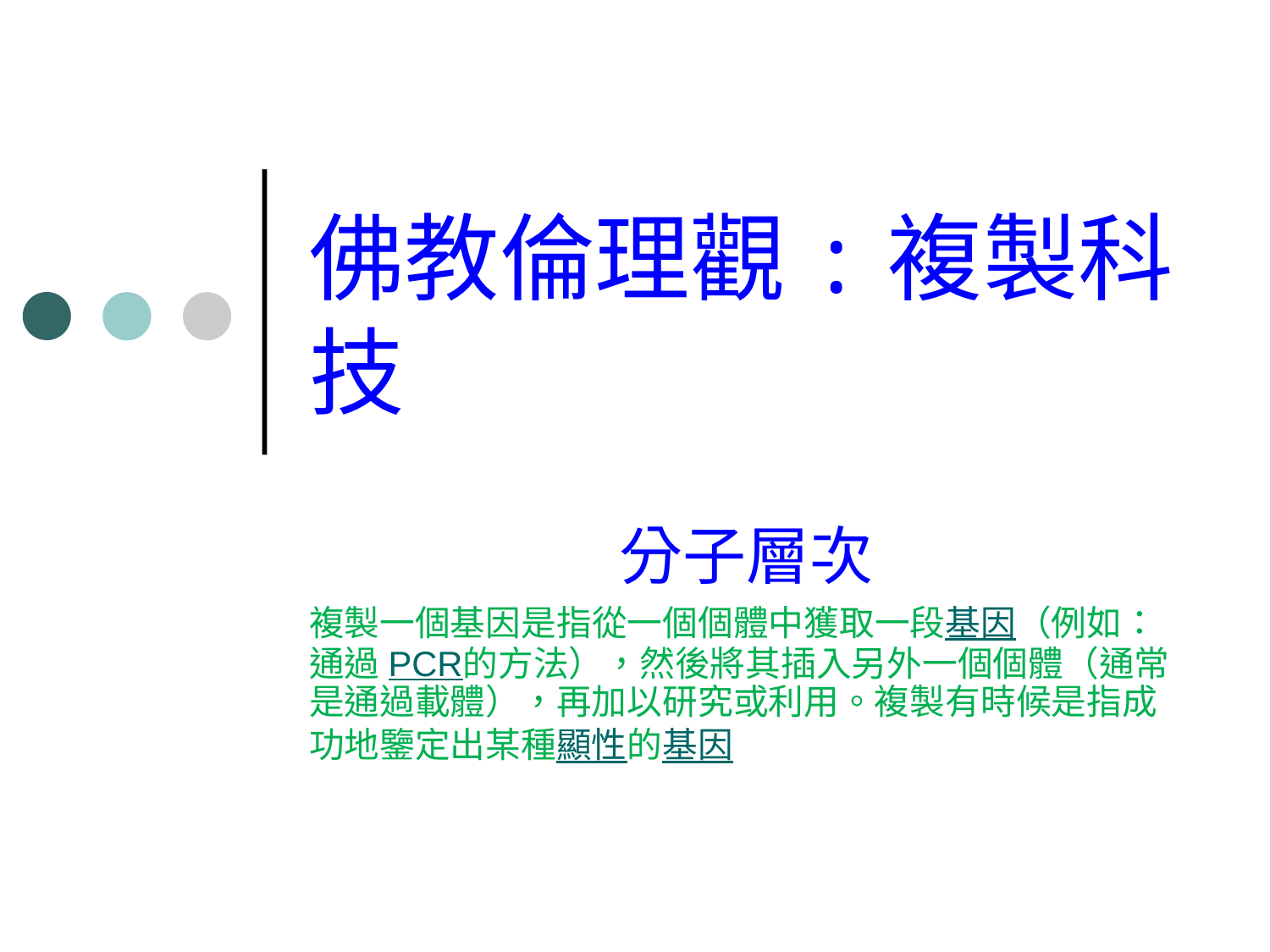

# 佛教倫理觀:複製科技
分子層次
複製一個基因是指從一個個體中獲取一段基因（例如：通過PCR的方法），然後將其插入另外一個個體（通常是通過載體），再加以研究或利用。複製有時候是指成功地鑒定出某種顯性的基因